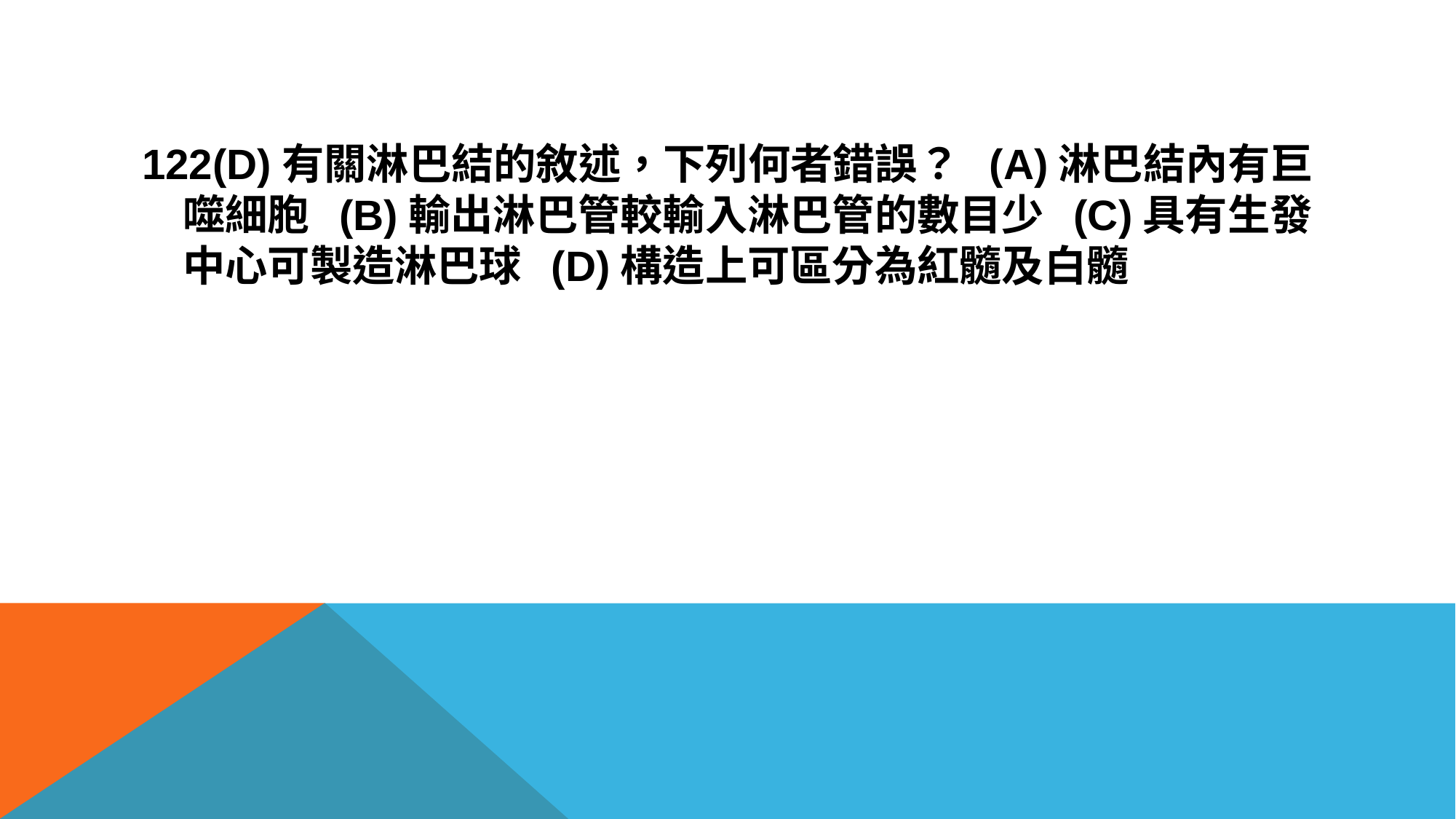

#
122(D)有關淋巴結的敘述，下列何者錯誤？  (A)淋巴結內有巨噬細胞  (B)輸出淋巴管較輸入淋巴管的數目少  (C)具有生發中心可製造淋巴球  (D)構造上可區分為紅髓及白髓